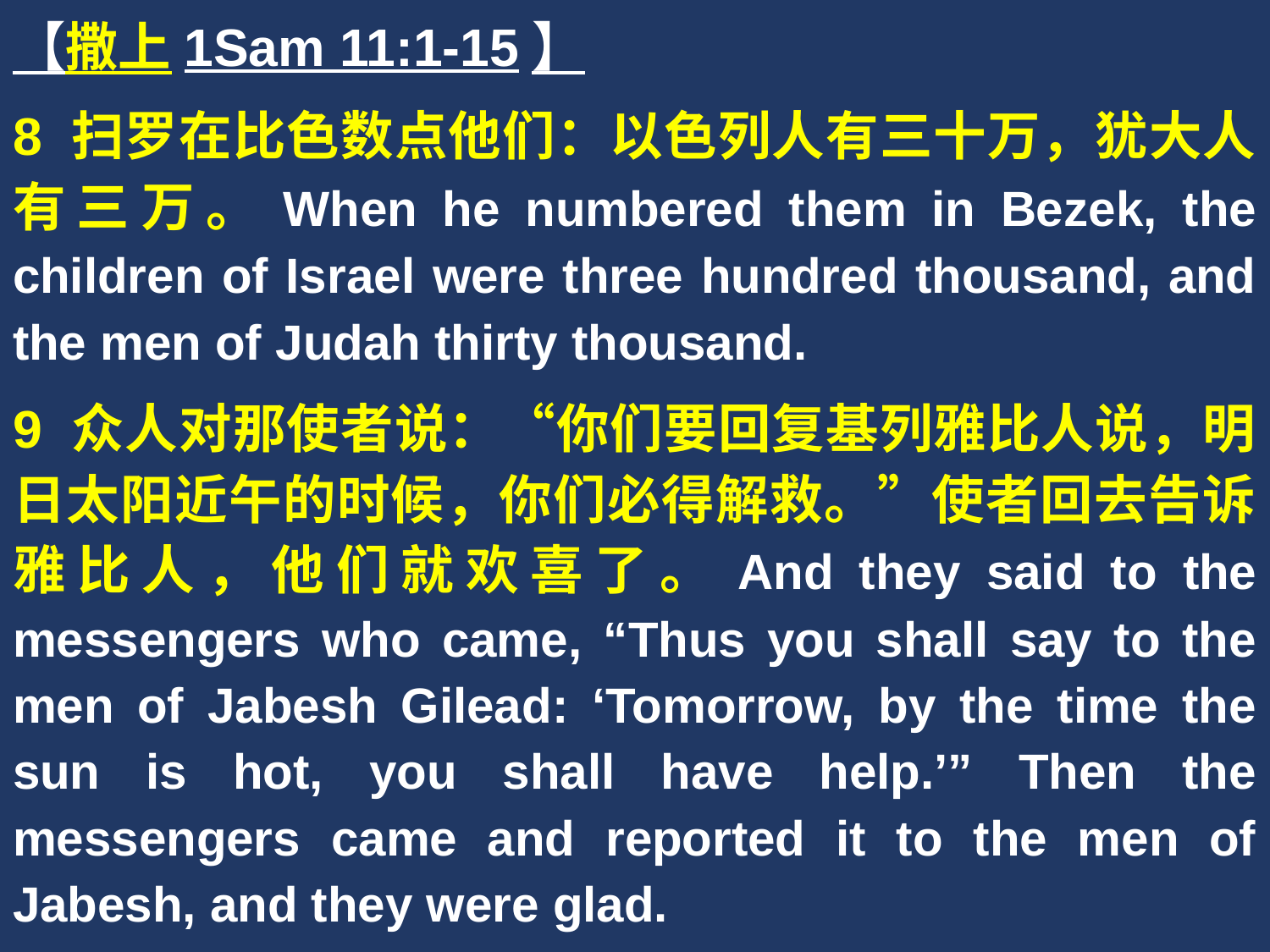

【撒上1Sam 11:1-15】
8 扫罗在比色数点他们：以色列人有三十万，犹大人有三万。When he numbered them in Bezek, the children of Israel were three hundred thousand, and the men of Judah thirty thousand.
9 众人对那使者说：“你们要回复基列雅比人说，明日太阳近午的时候，你们必得解救。”使者回去告诉雅比人，他们就欢喜了。And they said to the messengers who came, “Thus you shall say to the men of Jabesh Gilead: ‘Tomorrow, by the time the sun is hot, you shall have help.’” Then the messengers came and reported it to the men of Jabesh, and they were glad.